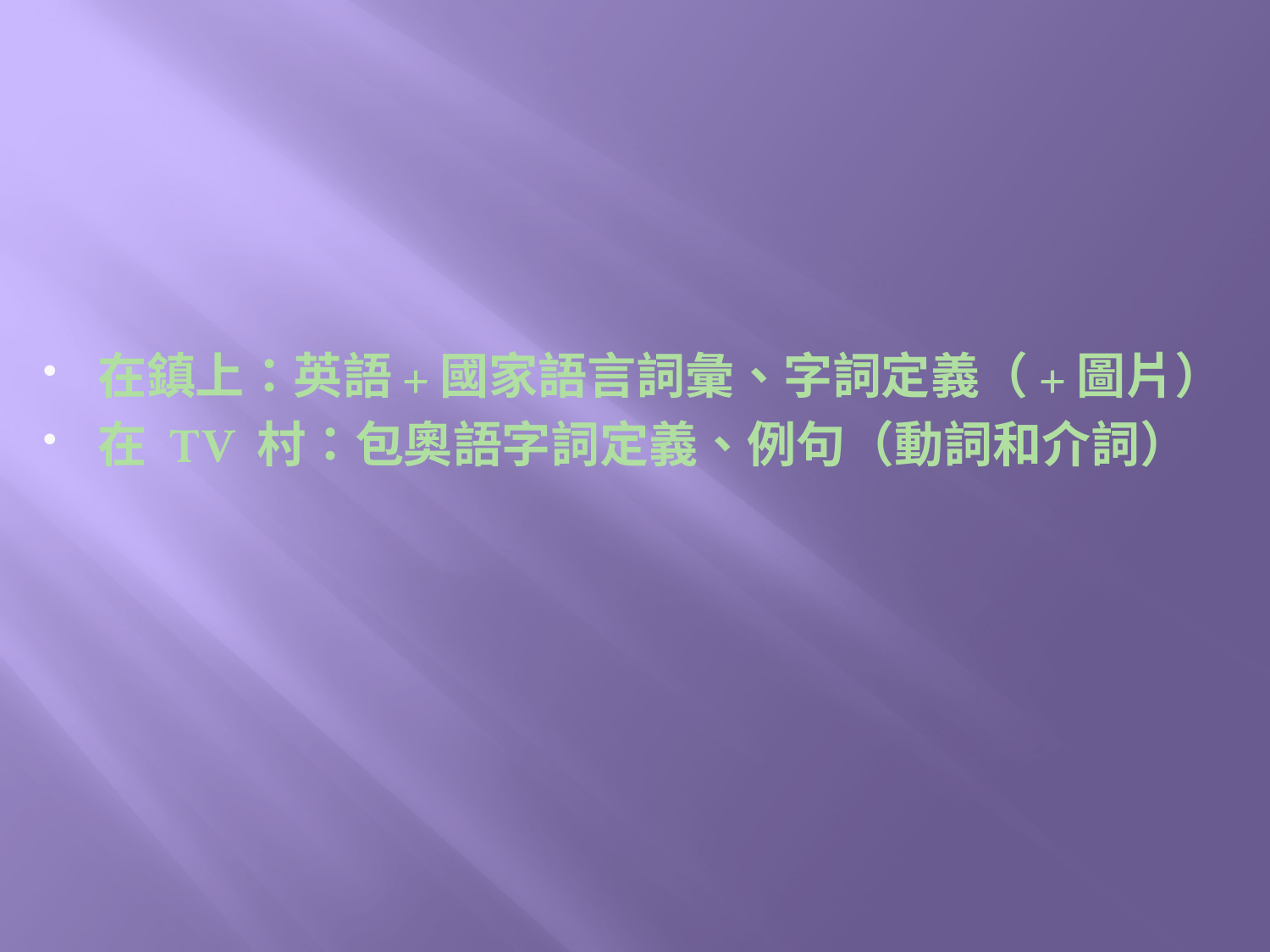

在鎮上：英語+國家語言詞彙、字詞定義（+圖片）
在 TV 村：包奧語字詞定義、例句（動詞和介詞）